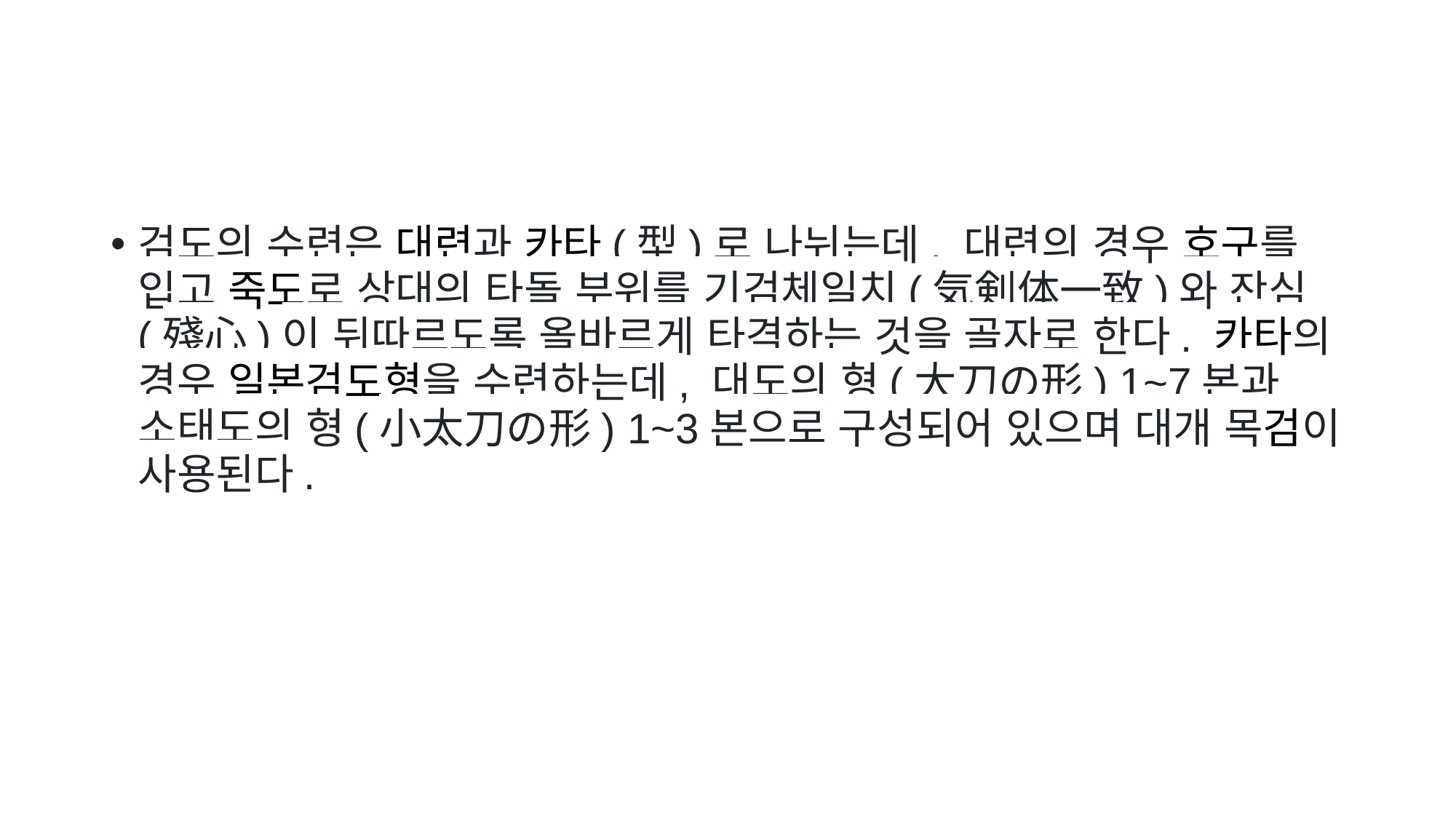

#
검도의 수련은 대련과 카타(型)로 나뉘는데, 대련의 경우 호구를 입고 죽도로 상대의 타돌 부위를 기검체일치(気剣体一致)와 잔심(殘心)이 뒤따르도록 올바르게 타격하는 것을 골자로 한다. 카타의 경우 일본검도형을 수련하는데, 대도의 형(大刀の形) 1~7본과 소태도의 형(小太刀の形) 1~3본으로 구성되어 있으며 대개 목검이 사용된다.